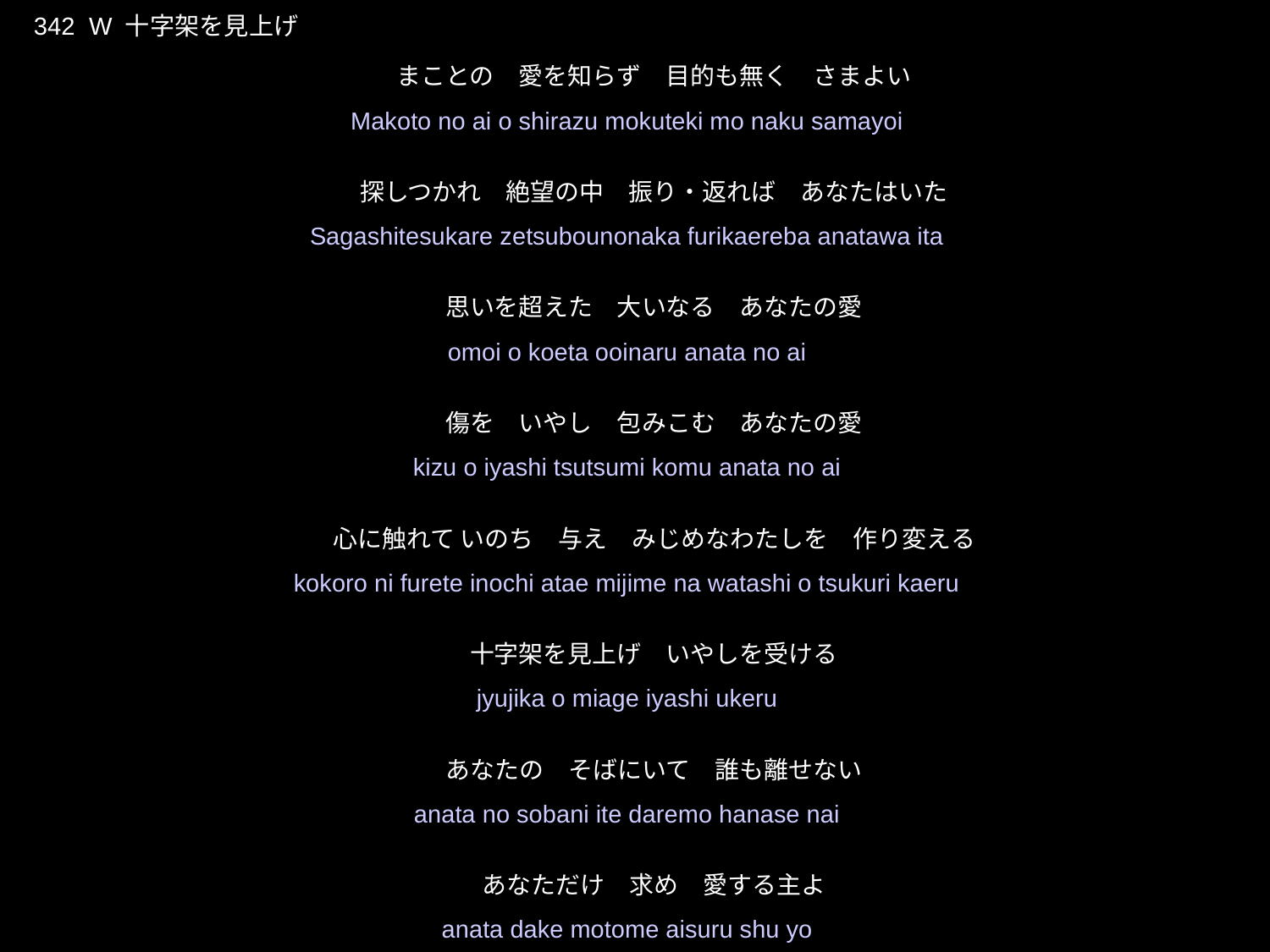

★P
342  W 十字架を見上げ
まことの　愛を知らず　目的も無く　さまよい

探しつかれ　絶望の中　振り・返れば　あなたはいた

思いを超えた　大いなる　あなたの愛

傷を　いやし　包みこむ　あなたの愛

心に触れて いのち　与え　みじめなわたしを　作り変える

十字架を見上げ　いやしを受ける

あなたの　そばにいて　誰も離せない

あなただけ　求め　愛する主よ

あなたの愛は　教えてくれた　愛することを
★２
Makoto no ai o shirazu mokuteki mo naku samayoi

Sagashitesukare zetsubounonaka furikaereba anatawa ita

omoi o koeta ooinaru anata no ai

kizu o iyashi tsutsumi komu anata no ai

kokoro ni furete inochi atae mijime na watashi o tsukuri kaeru

jyujika o miage iyashi ukeru

anata no sobani ite daremo hanase nai

anata dake motome aisuru shu yo

anata no aiwa oshiete kureta aisuru koto o